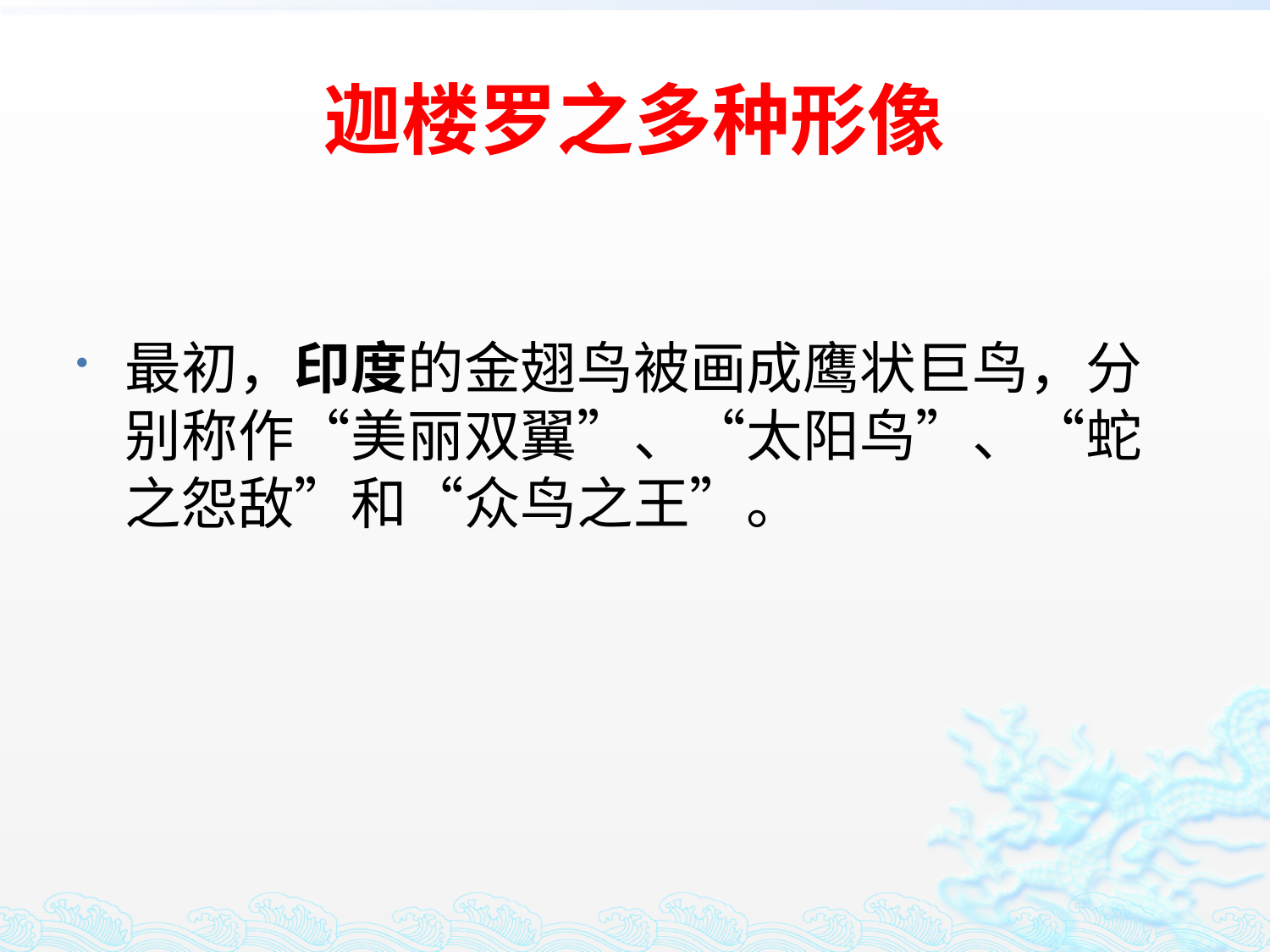

# 迦楼罗之多种形像
最初，印度的金翅鸟被画成鹰状巨鸟，分别称作“美丽双翼”、“太阳鸟”、“蛇之怨敌”和“众鸟之王”。